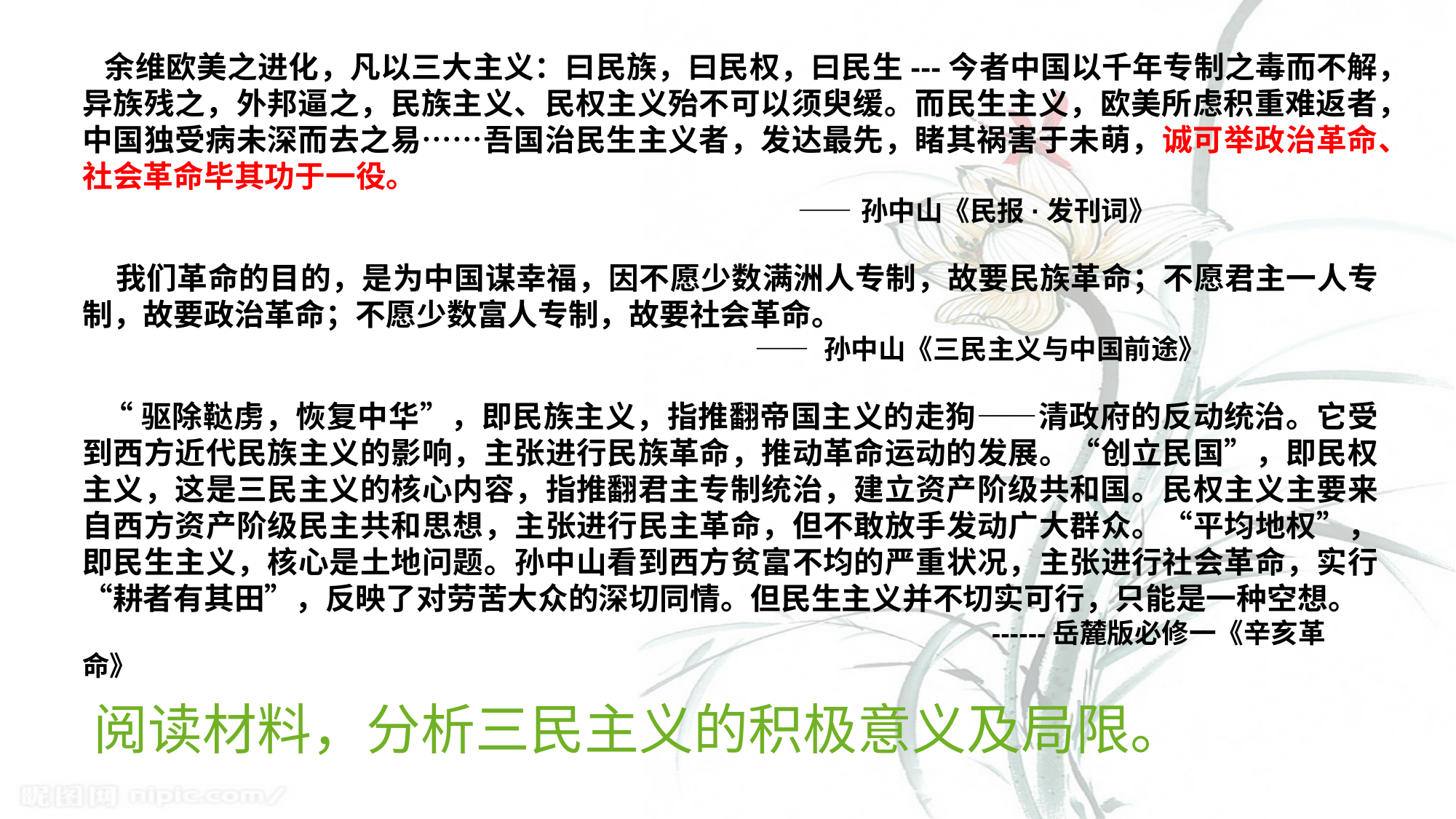

余维欧美之进化，凡以三大主义：曰民族，曰民权，曰民生---今者中国以千年专制之毒而不解，异族残之，外邦逼之，民族主义、民权主义殆不可以须臾缓。而民生主义，欧美所虑积重难返者，中国独受病未深而去之易……吾国治民生主义者，发达最先，睹其祸害于未萌，诚可举政治革命、社会革命毕其功于一役。
                                                                                                                    ——孙中山《民报·发刊词》

    我们革命的目的，是为中国谋幸福，因不愿少数满洲人专制，故要民族革命；不愿君主一人专制，故要政治革命；不愿少数富人专制，故要社会革命。
                                                                                                             —— 孙中山《三民主义与中国前途》

   “驱除鞑虏，恢复中华”，即民族主义，指推翻帝国主义的走狗——清政府的反动统治。它受到西方近代民族主义的影响，主张进行民族革命，推动革命运动的发展。“创立民国”，即民权主义，这是三民主义的核心内容，指推翻君主专制统治，建立资产阶级共和国。民权主义主要来自西方资产阶级民主共和思想，主张进行民主革命，但不敢放手发动广大群众。“平均地权”，即民生主义，核心是土地问题。孙中山看到西方贫富不均的严重状况，主张进行社会革命，实行“耕者有其田”，反映了对劳苦大众的深切同情。但民生主义并不切实可行，只能是一种空想。
                                                                                                                       ------岳麓版必修一《辛亥革命》
阅读材料，分析三民主义的积极意义及局限。